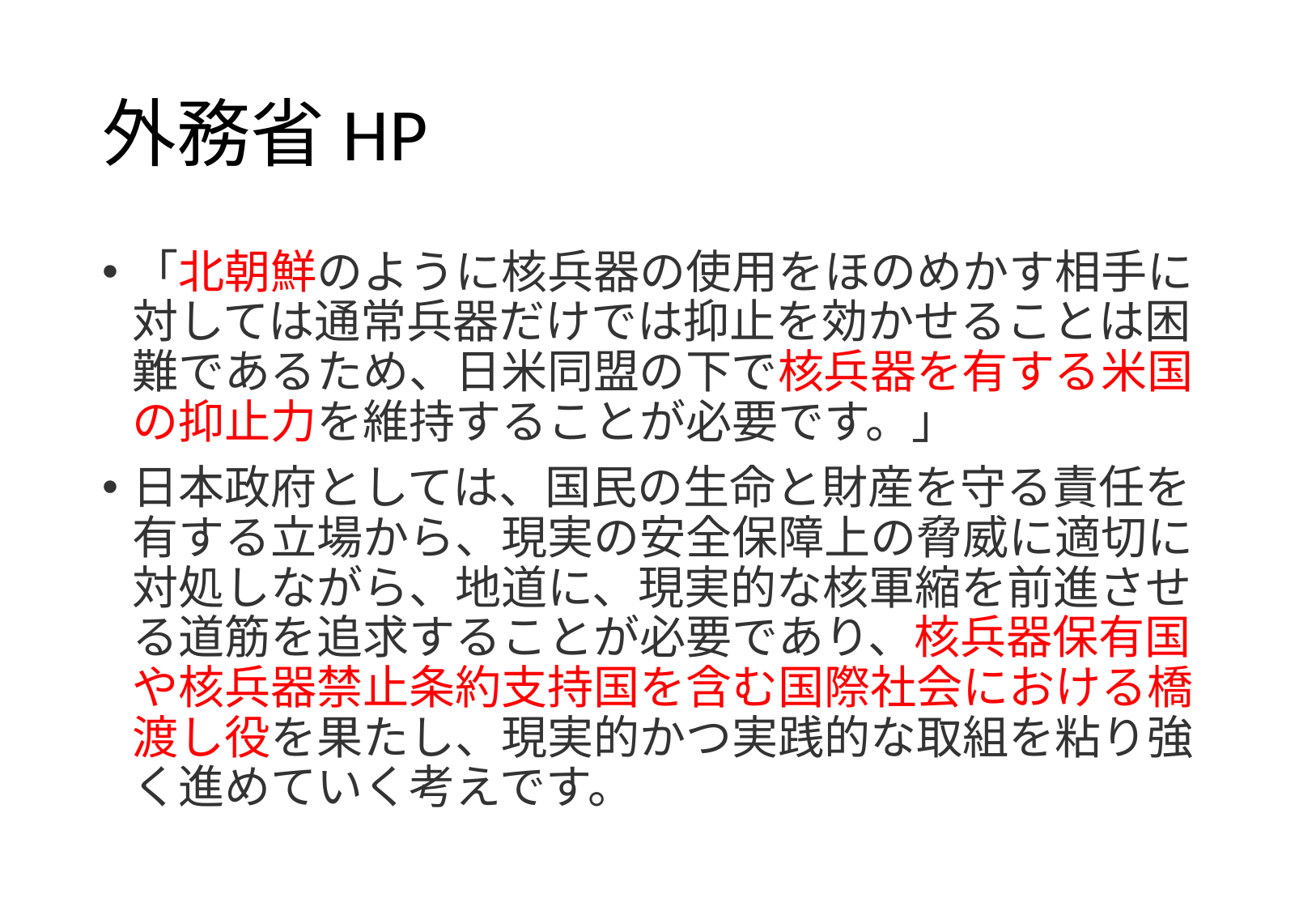

# 外務省HP
「北朝鮮のように核兵器の使用をほのめかす相手に対しては通常兵器だけでは抑止を効かせることは困難であるため、日米同盟の下で核兵器を有する米国の抑止力を維持することが必要です。」
日本政府としては、国民の生命と財産を守る責任を有する立場から、現実の安全保障上の脅威に適切に対処しながら、地道に、現実的な核軍縮を前進させる道筋を追求することが必要であり、核兵器保有国や核兵器禁止条約支持国を含む国際社会における橋渡し役を果たし、現実的かつ実践的な取組を粘り強く進めていく考えです。